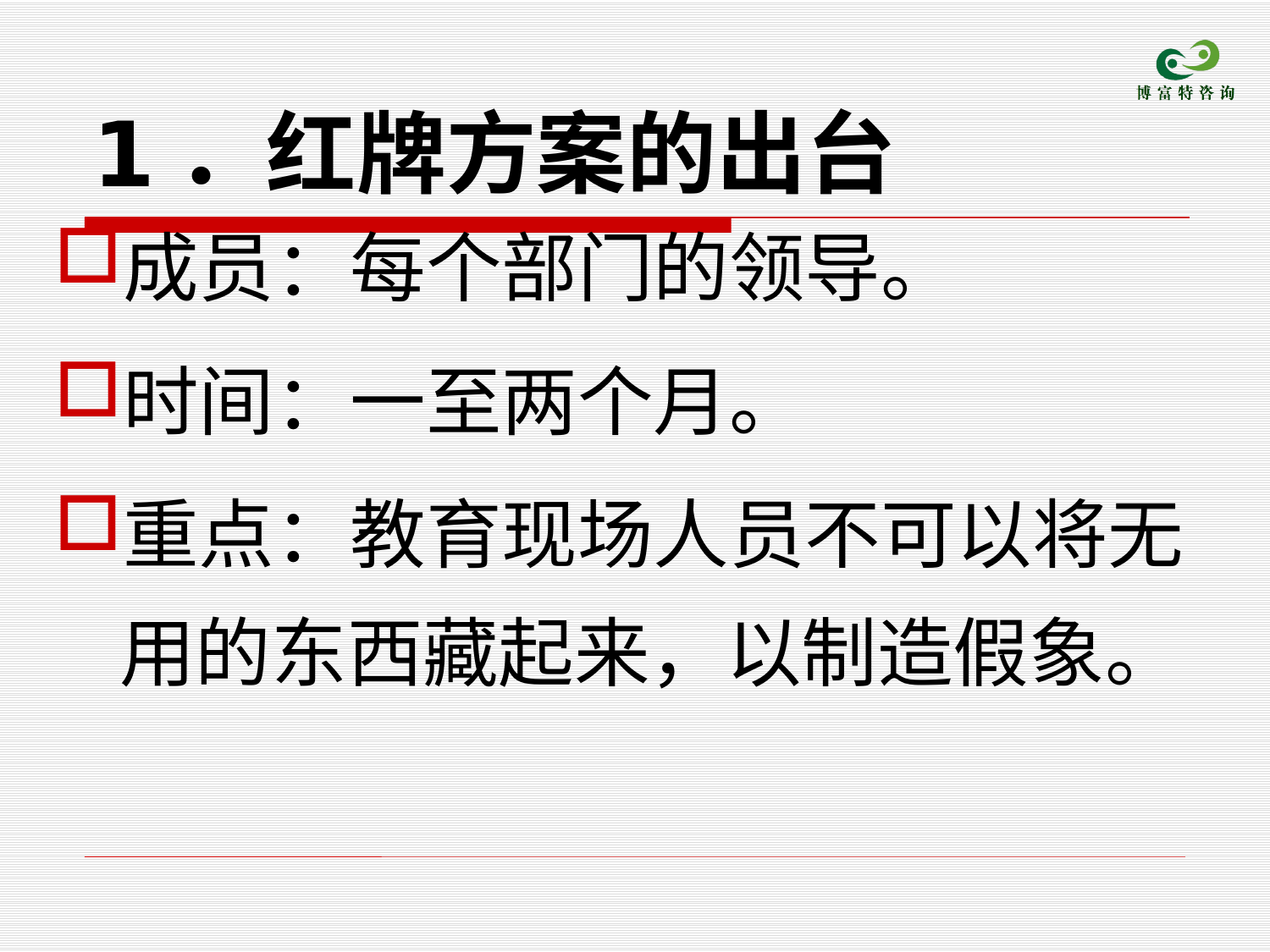

# 1．红牌方案的出台

成员：每个部门的领导。
时间：一至两个月。
重点：教育现场人员不可以将无用的东西藏起来，以制造假象。
485